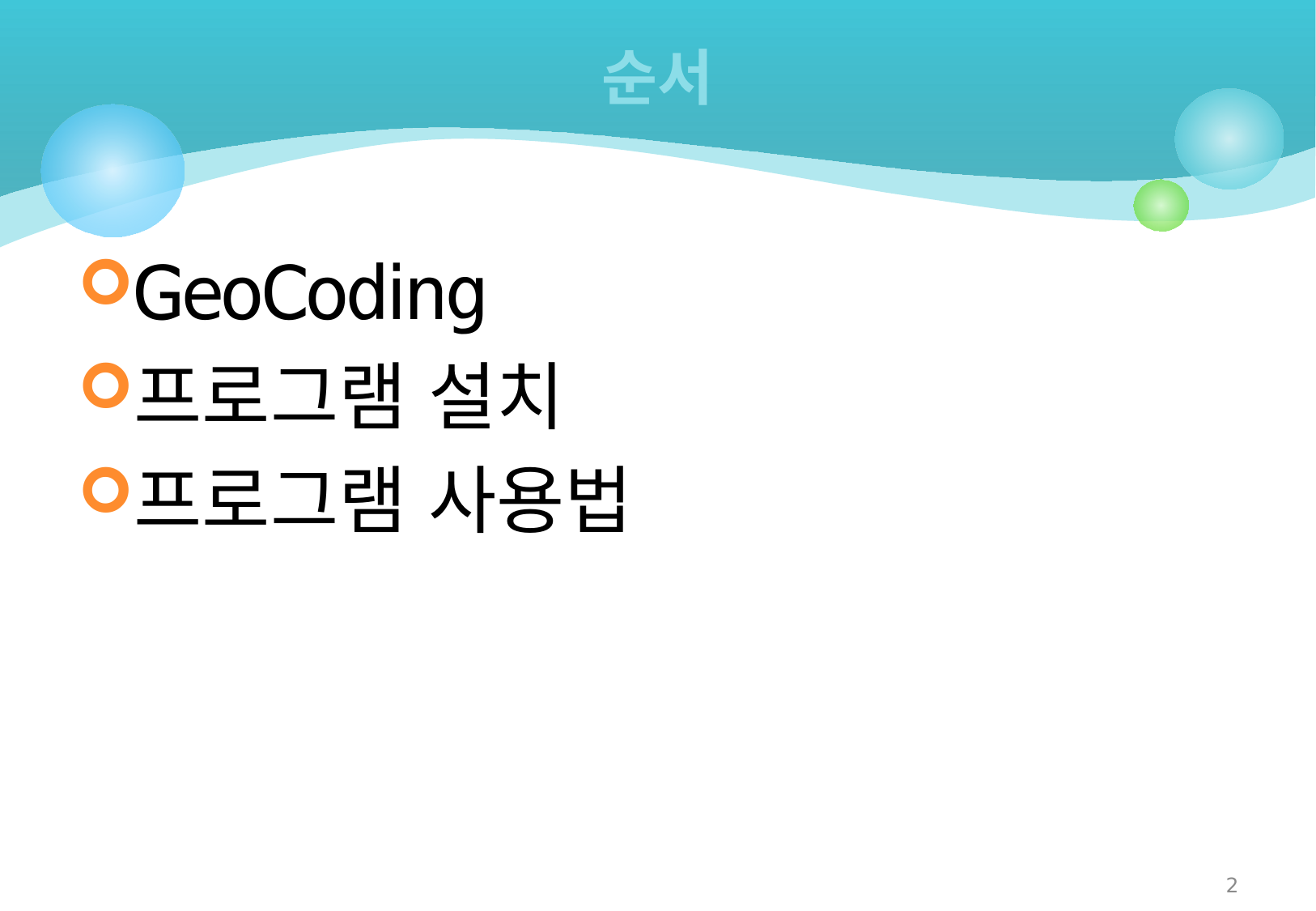

# 순서
GeoCoding
프로그램 설치
프로그램 사용법

2